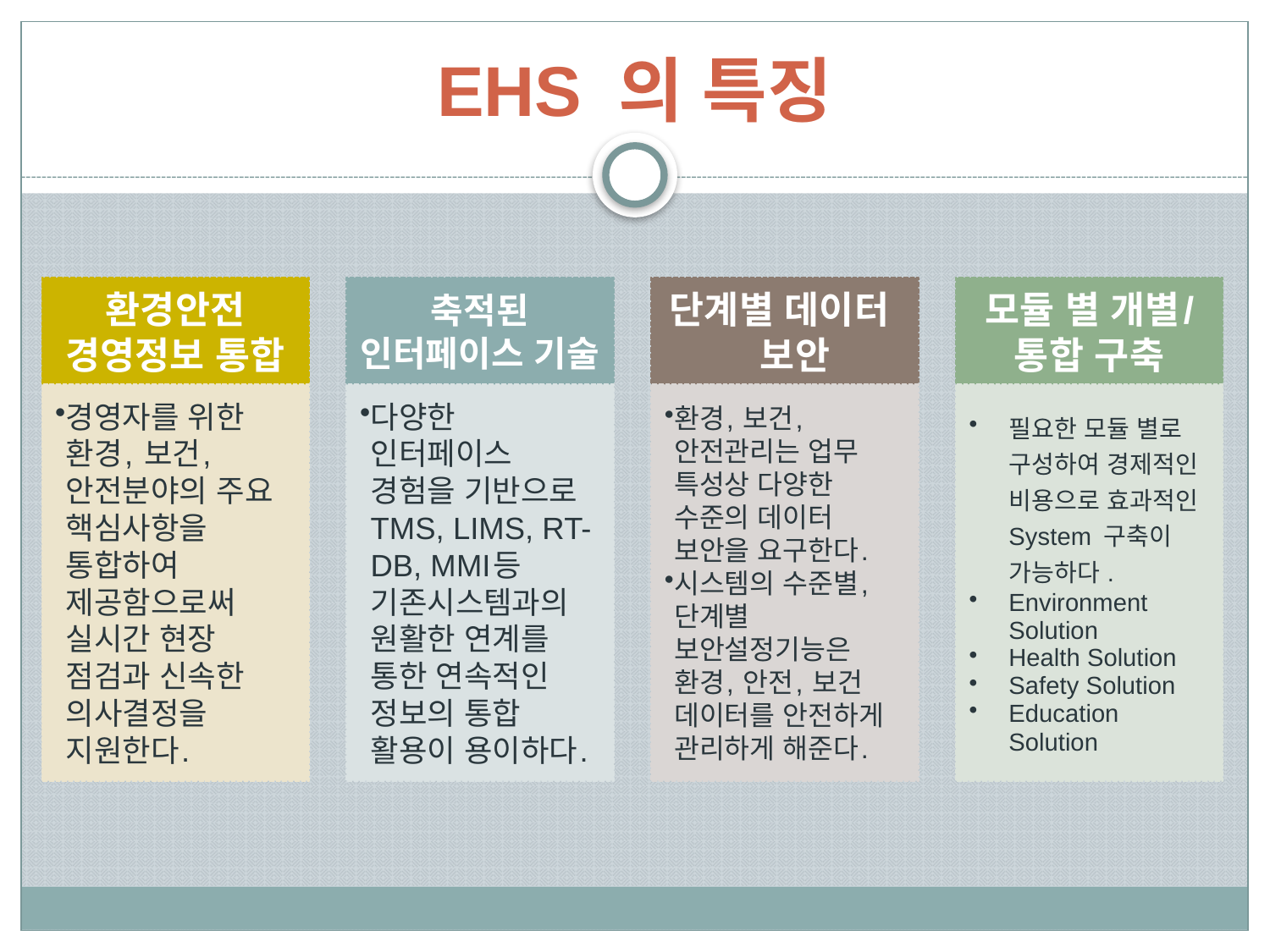

# EHS 의 특징
환경안전 경영정보 통합
경영자를 위한 환경, 보건, 안전분야의 주요 핵심사항을 통합하여 제공함으로써 실시간 현장 점검과 신속한 의사결정을 지원한다.
축적된 인터페이스 기술
다양한 인터페이스 경험을 기반으로 TMS, LIMS, RT-DB, MMI등 기존시스템과의 원활한 연계를 통한 연속적인 정보의 통합 활용이 용이하다.
단계별 데이터    보안
환경, 보건, 안전관리는 업무 특성상 다양한 수준의 데이터 보안을 요구한다.
모듈 별 개별/ 통합 구축
필요한 모듈 별로 구성하여 경제적인 비용으로 효과적인 System 구축이 가능하다.
Environment Solution
Health Solution
Safety Solution
Education Solution
시스템의 수준별, 단계별 보안설정기능은 환경, 안전, 보건 데이터를 안전하게 관리하게 해준다.